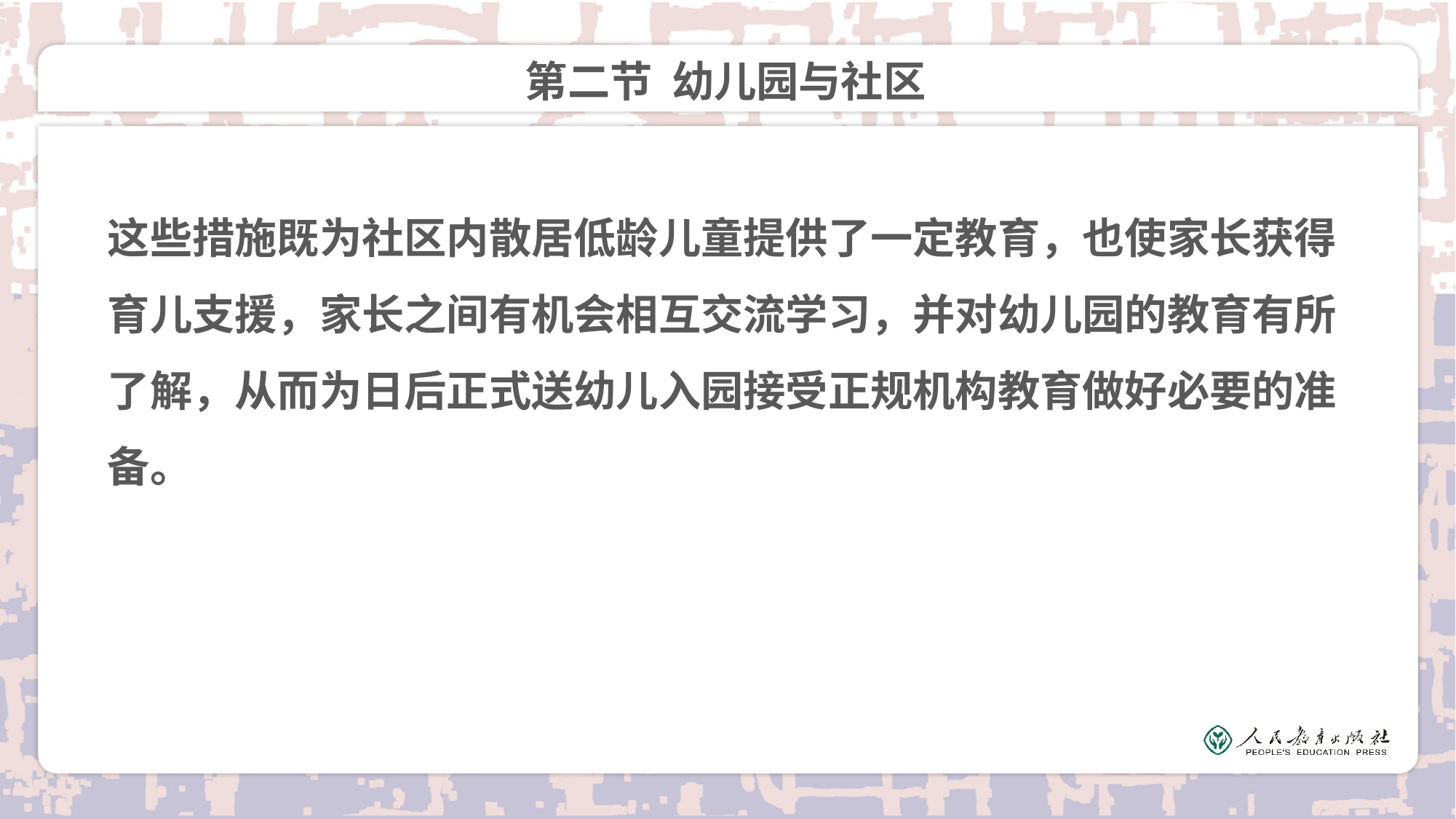

# 第二节  幼儿园与社区
这些措施既为社区内散居低龄儿童提供了一定教育，也使家长获得育儿支援，家长之间有机会相互交流学习，并对幼儿园的教育有所了解，从而为日后正式送幼儿入园接受正规机构教育做好必要的准备。